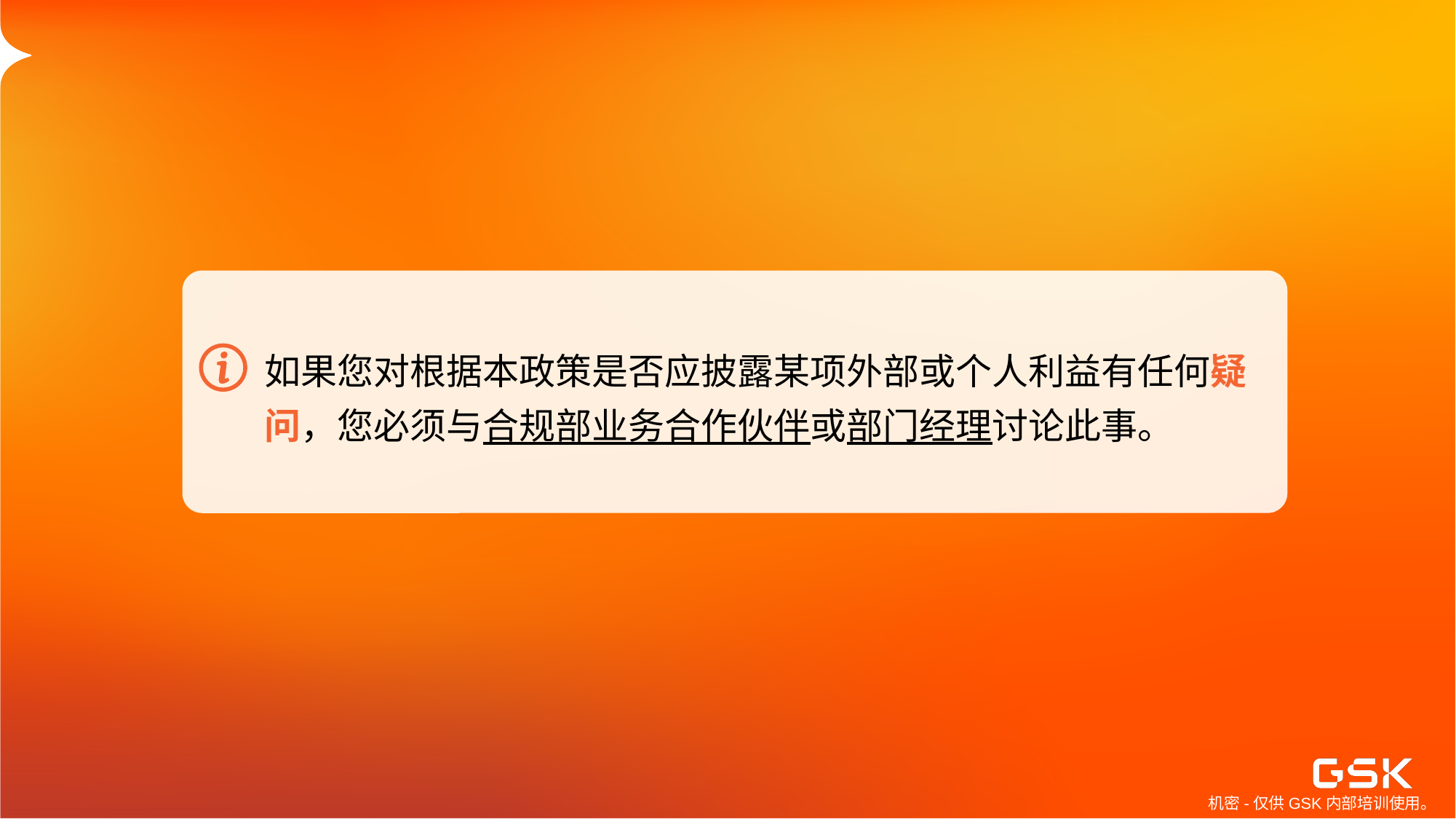

如果您对根据本政策是否应披露某项外部或个人利益有任何疑问，您必须与合规部业务合作伙伴或部门经理讨论此事。

机密-仅供GSK内部培训使用。